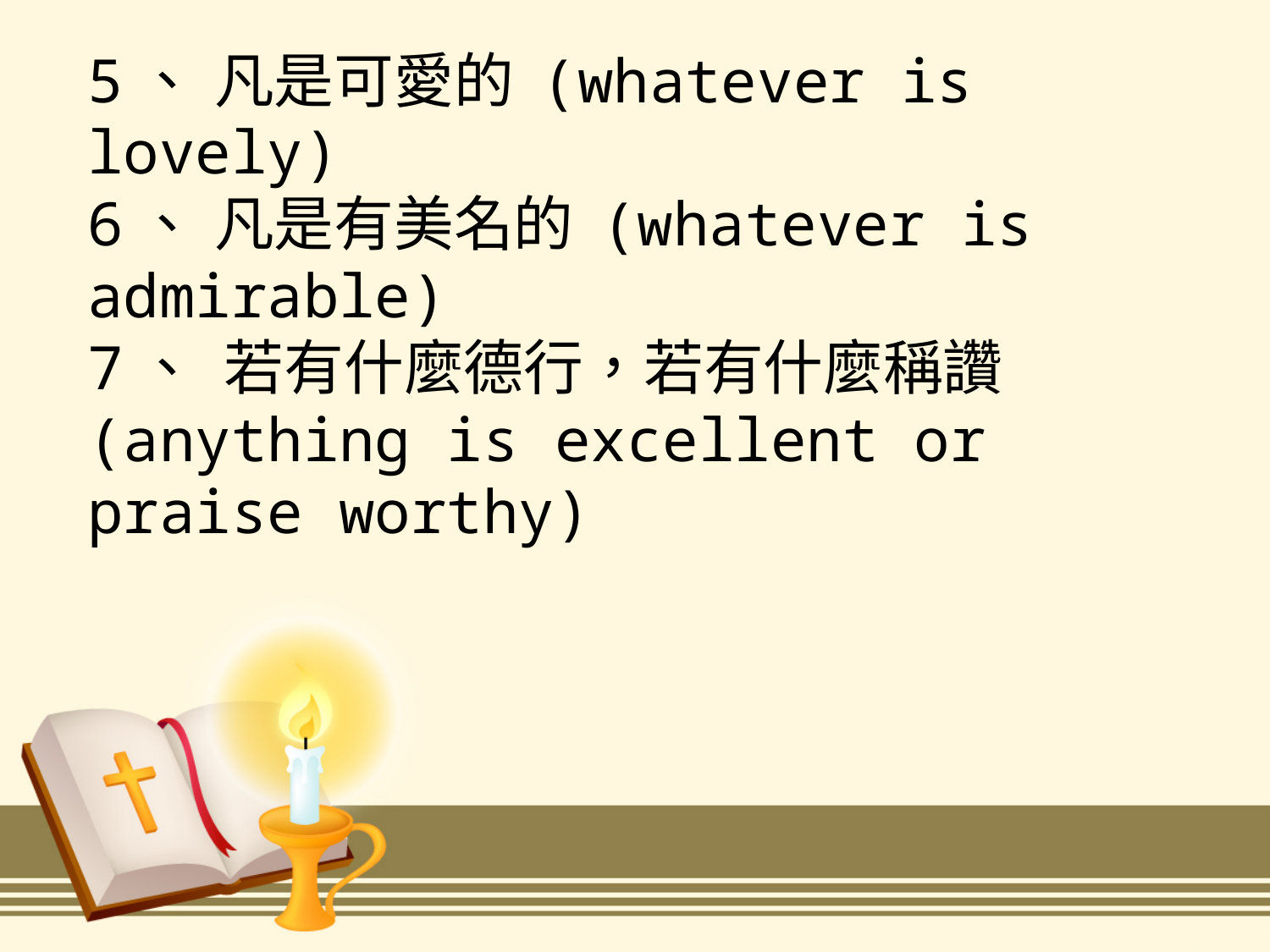

5、	凡是可愛的 (whatever is lovely)
6、	凡是有美名的 (whatever is admirable)
7、  若有什麼德行，若有什麼稱讚(anything is excellent or praise worthy)